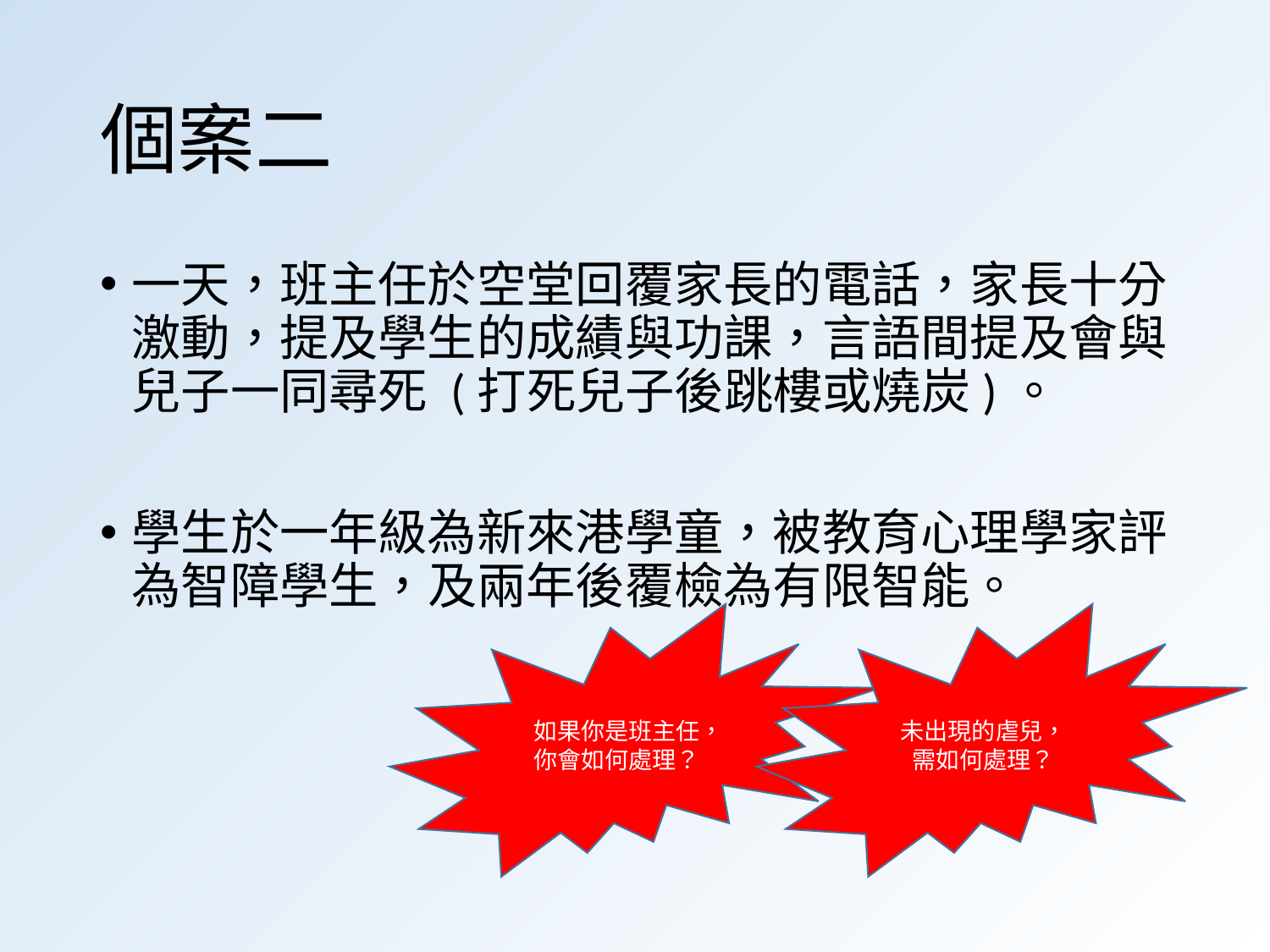

# 個案二
一天，班主任於空堂回覆家長的電話，家長十分激動，提及學生的成績與功課，言語間提及會與兒子一同尋死 (打死兒子後跳樓或燒炭)。

學生於一年級為新來港學童，被教育心理學家評為智障學生，及兩年後覆檢為有限智能。

如果你是班主任，你會如何處理？
未出現的虐兒，需如何處理？